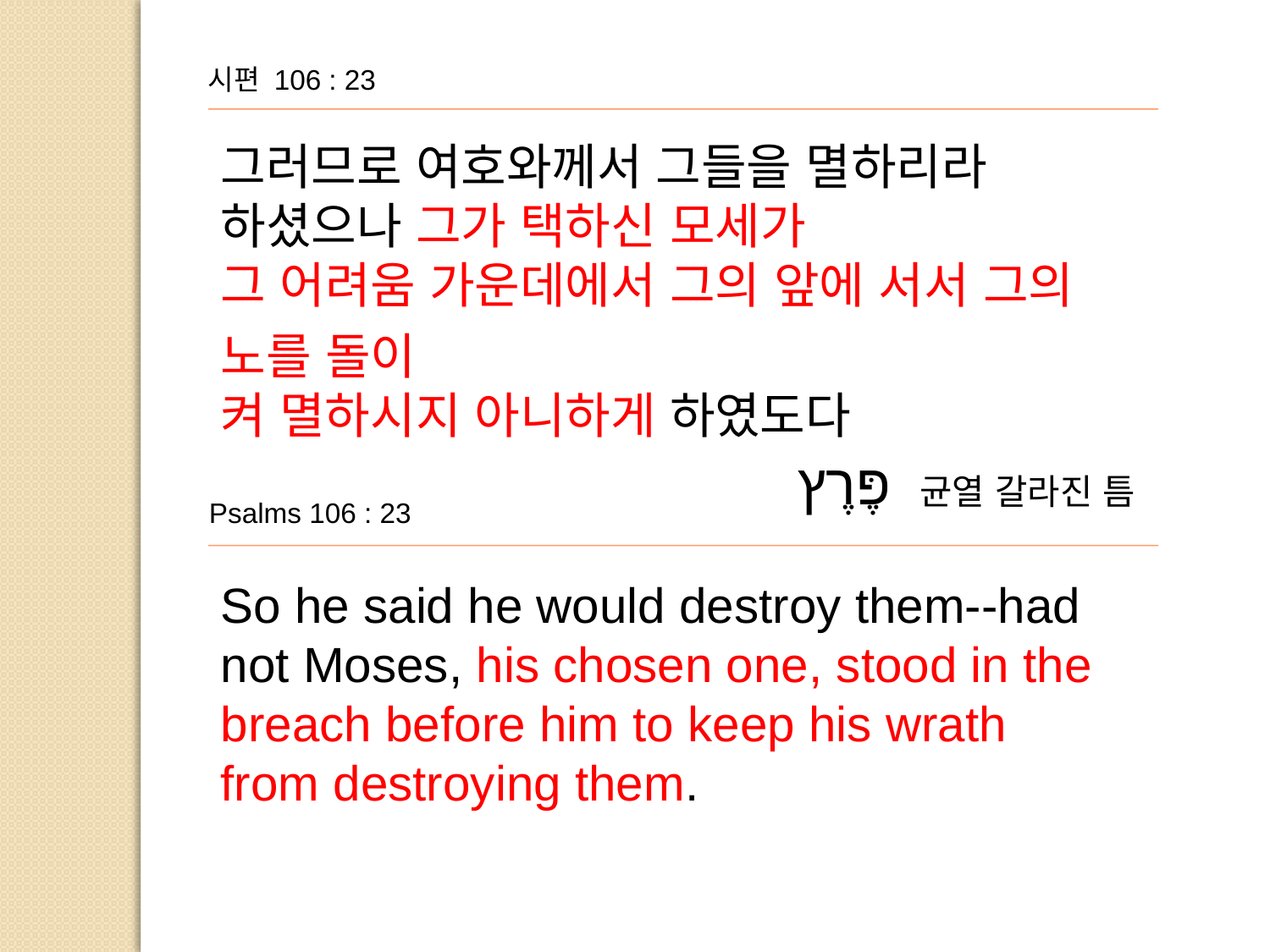

시편 106 : 23

그러므로 여호와께서 그들을 멸하리라 하셨으나 그가 택하신 모세가 그 어려움 가운데에서 그의 앞에 서서 그의 노를 돌이
켜 멸하시지 아니하게 하였도다
פֶּרֶץ 균열 갈라진 틈
Psalms 106 : 23

So he said he would destroy them--had not Moses, his chosen one, stood in the breach before him to keep his wrath
from destroying them.